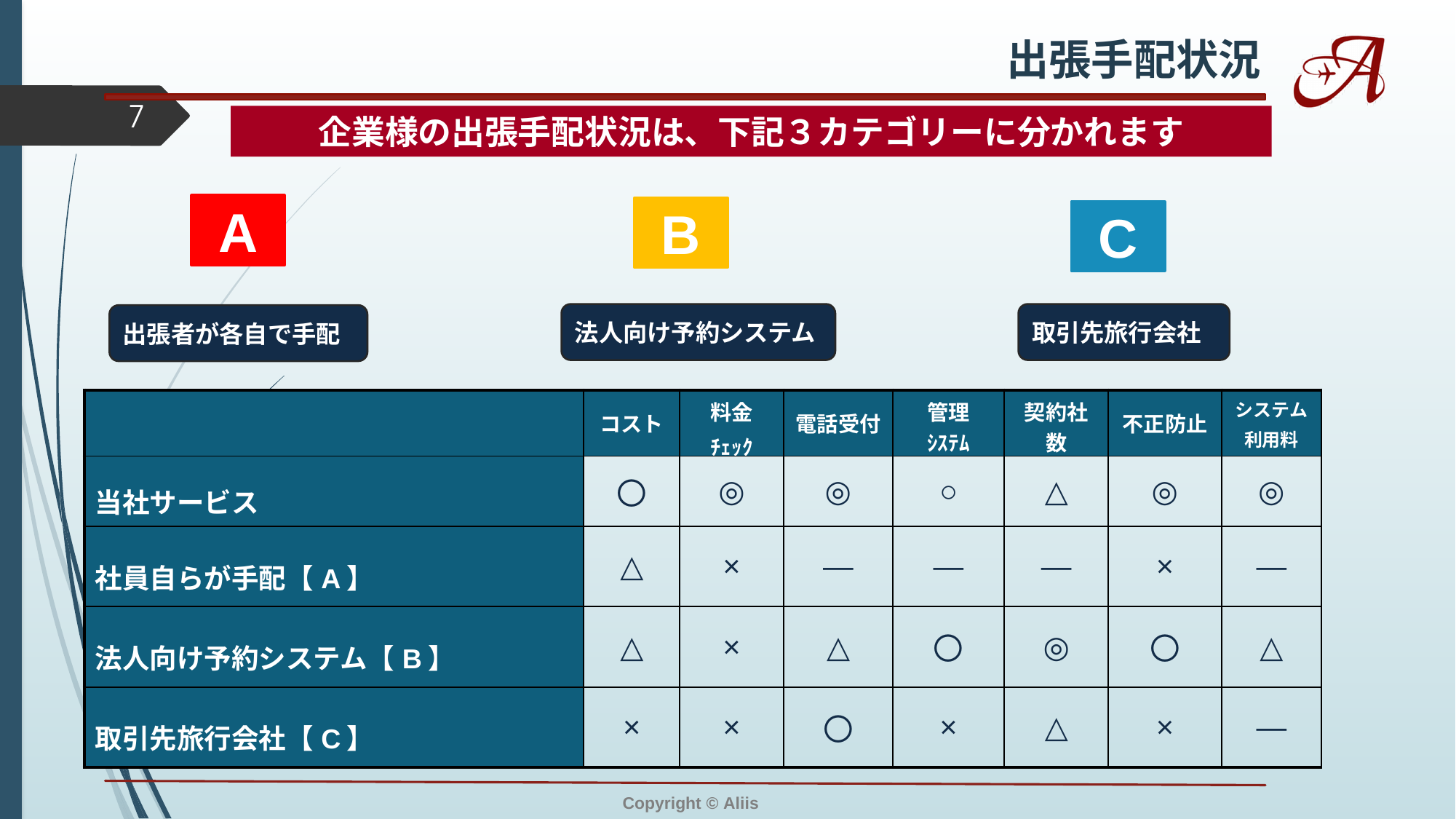

出張手配状況
7
企業様の出張手配状況は、下記３カテゴリーに分かれます
A
B
C
取引先旅行会社
法人向け予約システム
出張者が各自で手配
|  | コスト | 料金 ﾁｪｯｸ | 電話受付 | 管理 ｼｽﾃﾑ | 契約社数 | 不正防止 | システム 利用料 |
| --- | --- | --- | --- | --- | --- | --- | --- |
| 当社サービス | 〇 | ◎ | ◎ | ○ | △ | ◎ | ◎ |
| 社員自らが手配【A】 | △ | × | ― | ― | ― | × | ― |
| 法人向け予約システム【B】 | △ | × | △ | 〇 | ◎ | 〇 | △ |
| 取引先旅行会社【C】 | × | × | 〇 | × | △ | × | ― |